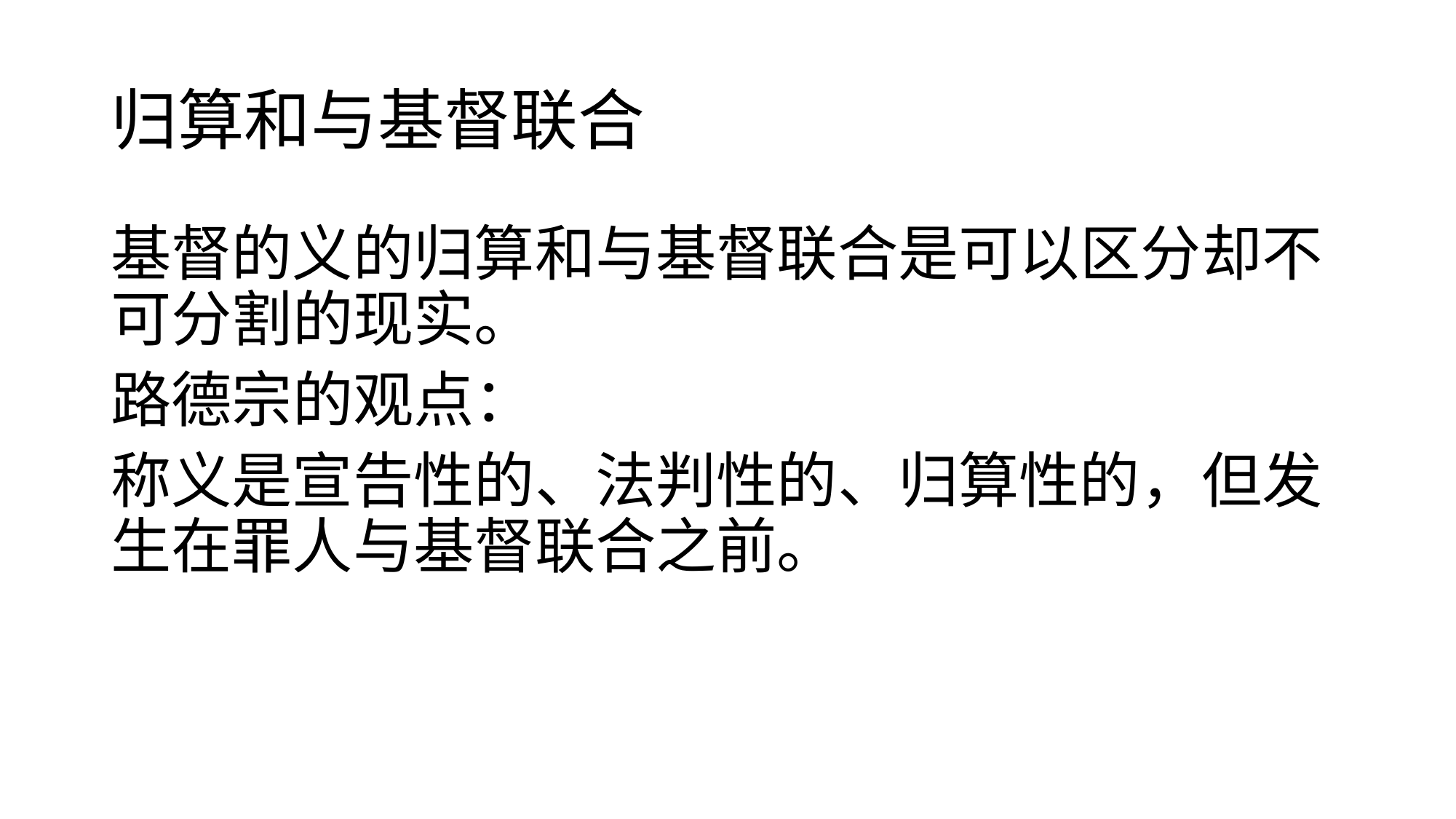

# 归算和与基督联合
基督的义的归算和与基督联合是可以区分却不可分割的现实。
路德宗的观点：
称义是宣告性的、法判性的、归算性的，但发生在罪人与基督联合之前。